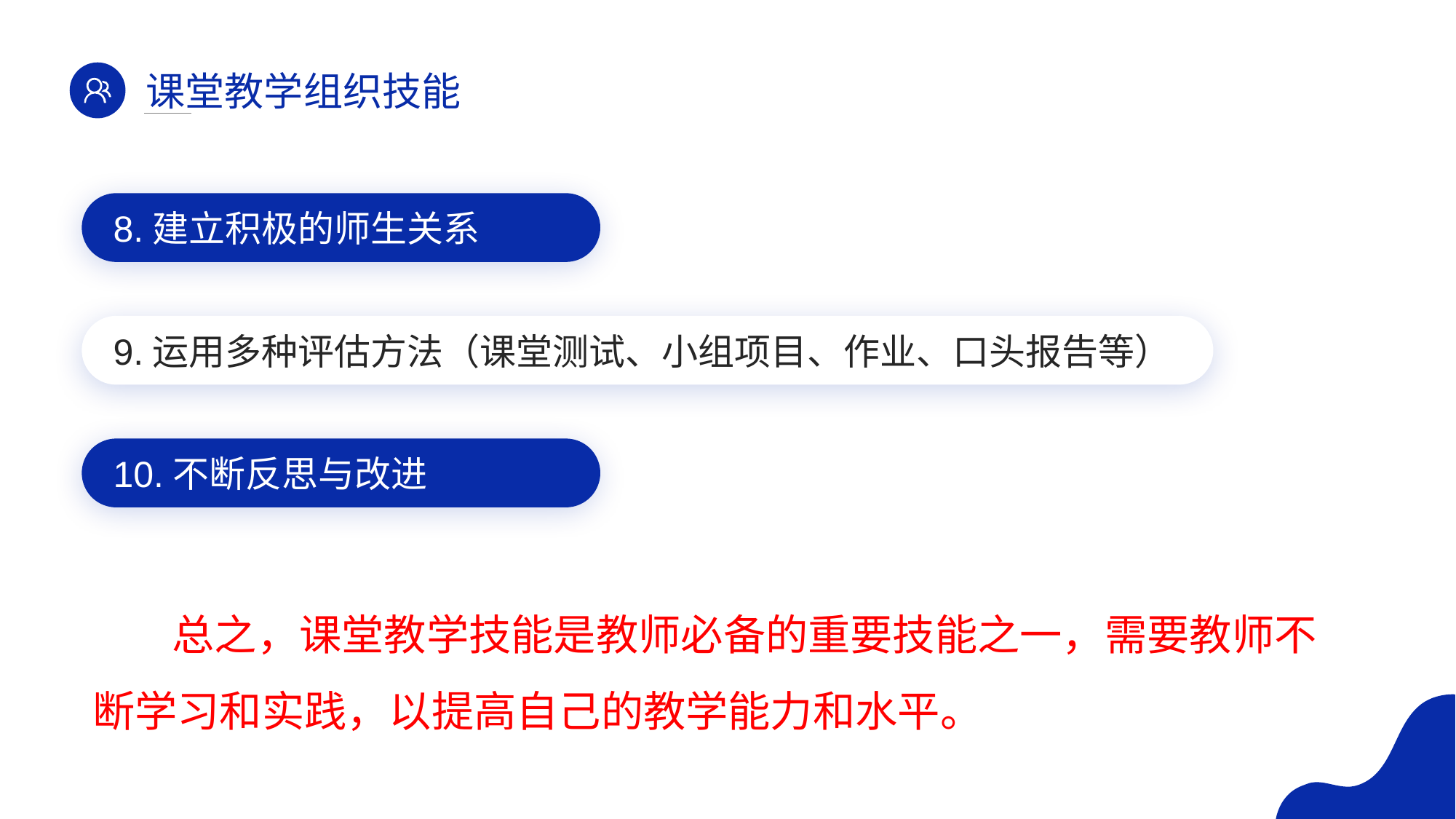

课堂教学组织技能
8.建立积极的师生关系
9.运用多种评估方法（课堂测试、小组项目、作业、口头报告等）
10.不断反思与改进
  总之，课堂教学技能是教师必备的重要技能之一，需要教师不断学习和实践，以提高自己的教学能力和水平。